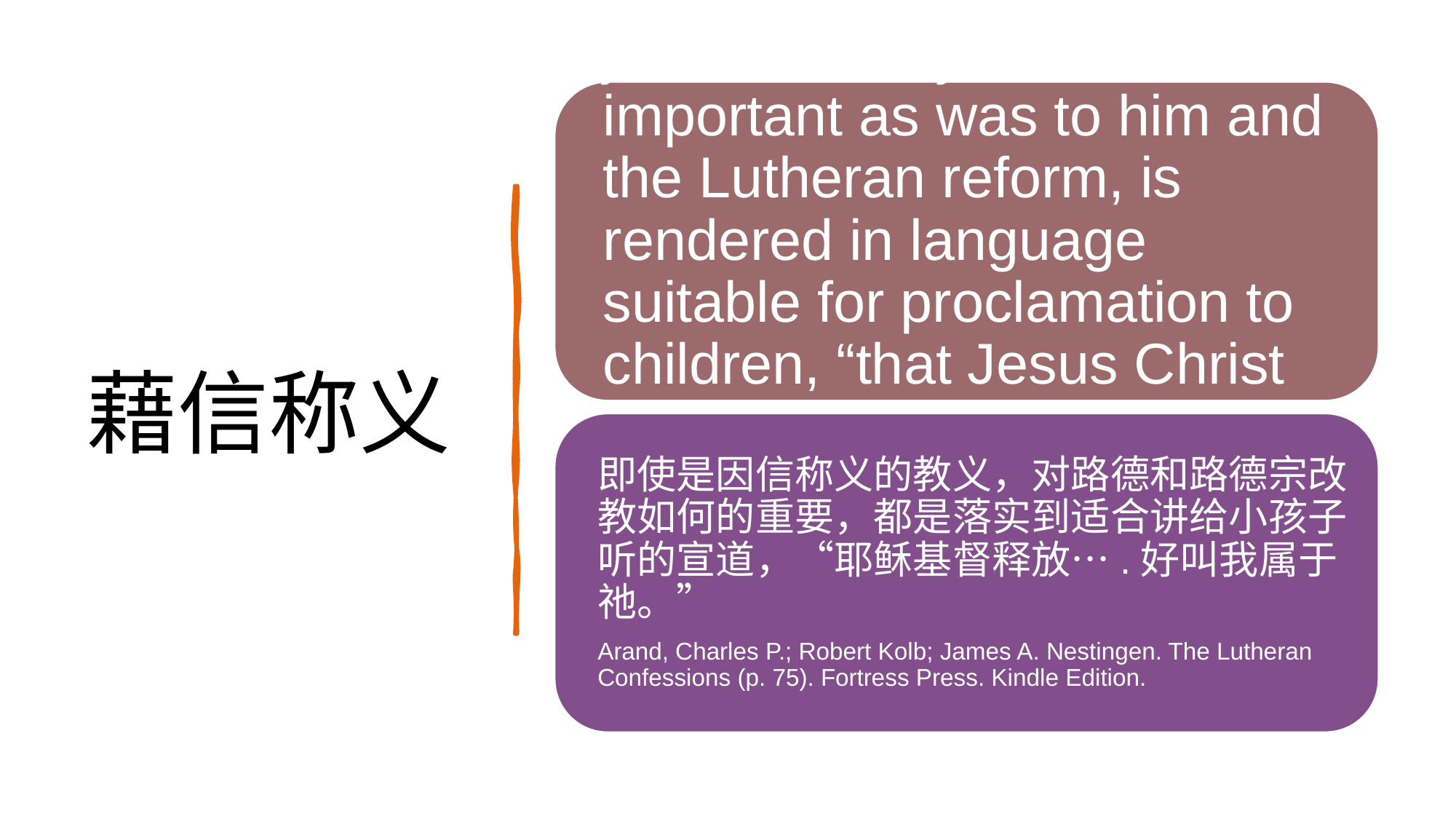

Even the doctrine of justification by faith, as important as was to him and the Lutheran reform, is rendered in language suitable for proclamation to children, “that Jesus Christ freed . . . that I may be his own.”34
即使是因信称义的教义，对路德和路德宗改教如何的重要，都是落实到适合讲给小孩子听的宣道，“耶稣基督释放….好叫我属于祂。”
Arand, Charles P.; Robert Kolb; James A. Nestingen. The Lutheran Confessions (p. 75). Fortress Press. Kindle Edition.
# 藉信称义